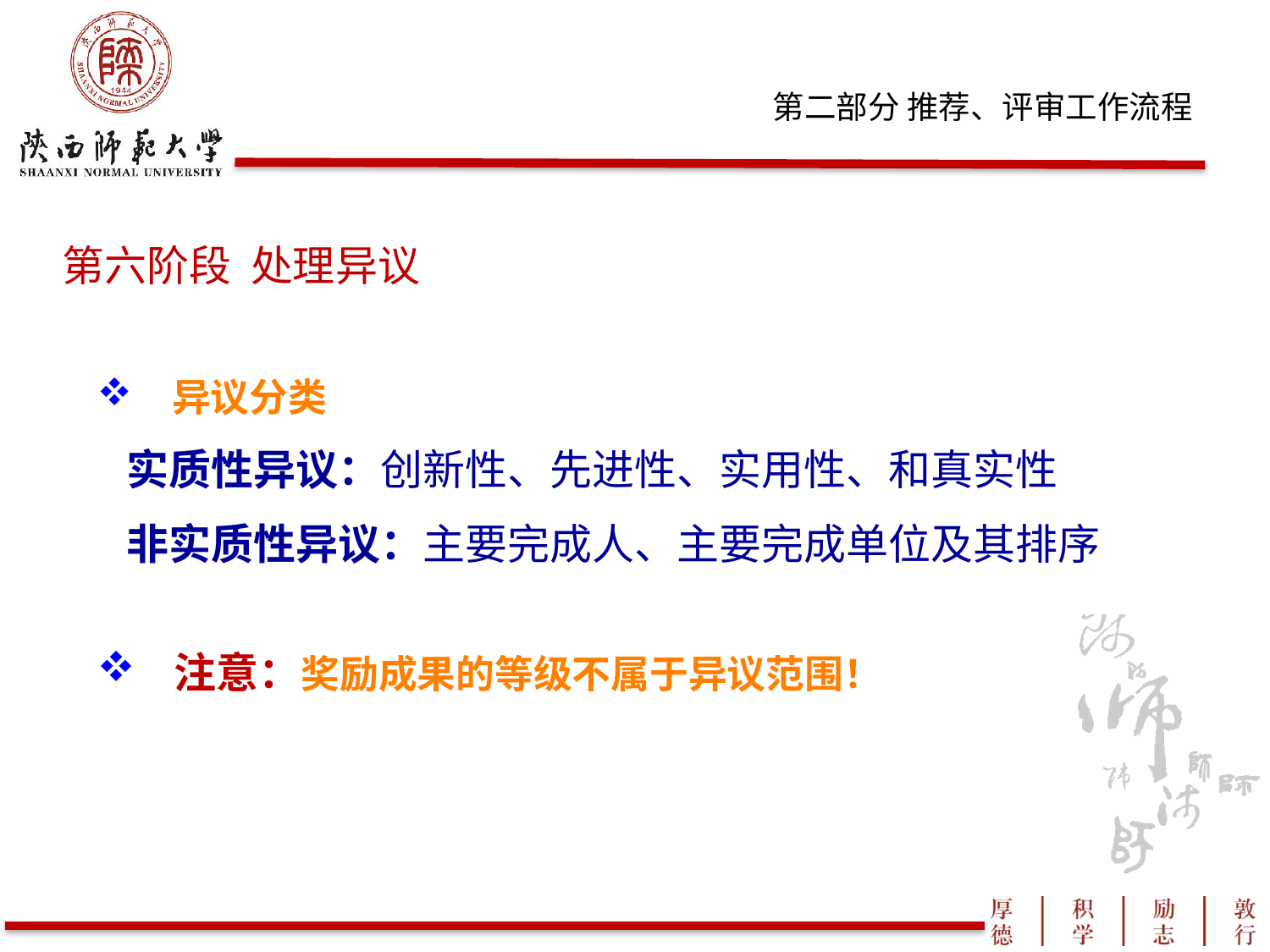

第六阶段  处理异议

  异议分类
  实质性异议：创新性、先进性、实用性、和真实性
  非实质性异议：主要完成人、主要完成单位及其排序

  注意：奖励成果的等级不属于异议范围！